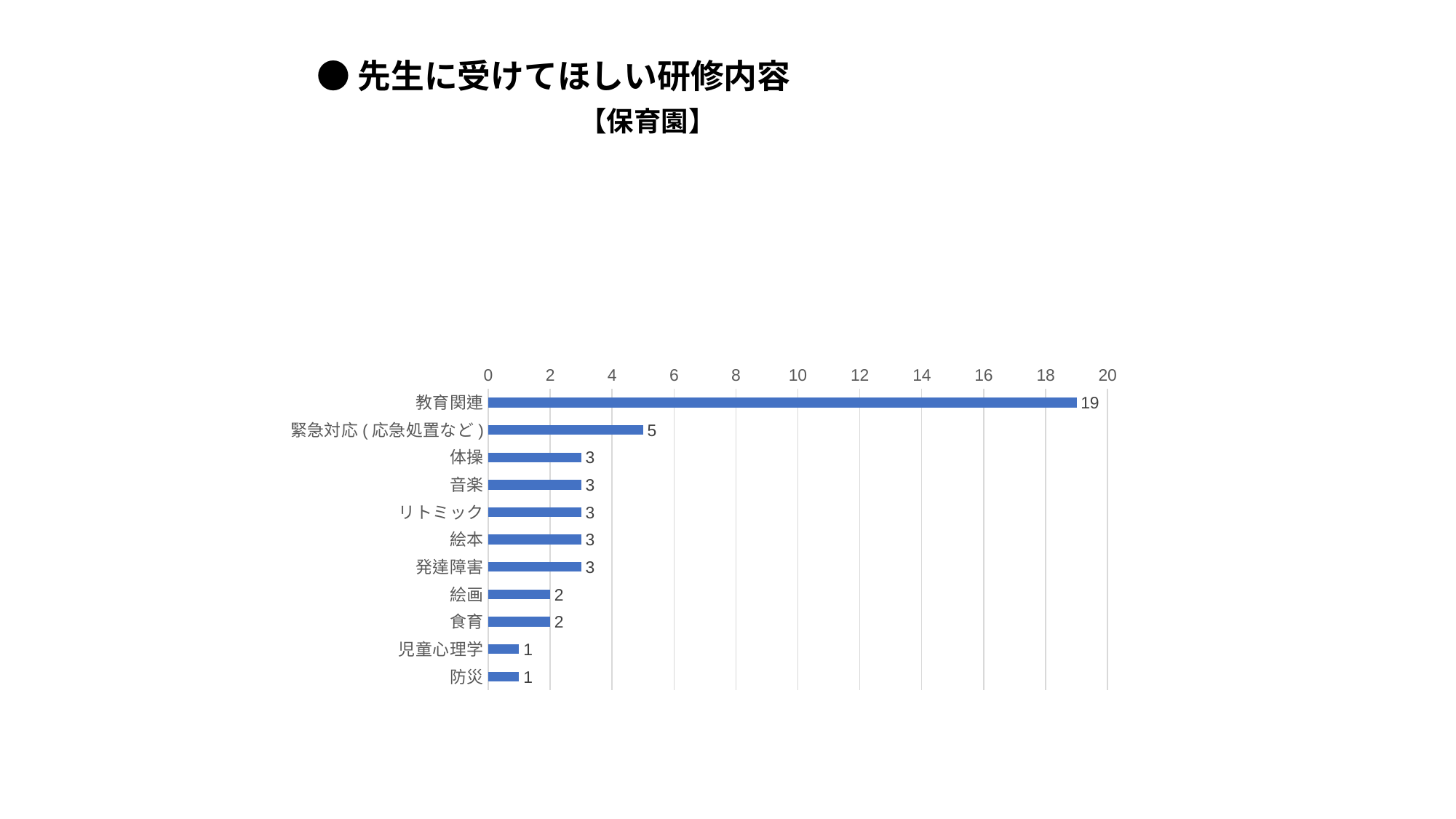

●先生に受けてほしい研修内容
【保育園】

### Chart

| Category |  |
|---|---|
| 教育関連 | 19.0 |
| 緊急対応(応急処置など) | 5.0 |
| 体操 | 3.0 |
| 音楽 | 3.0 |
| リトミック | 3.0 |
| 絵本 | 3.0 |
| 発達障害 | 3.0 |
| 絵画 | 2.0 |
| 食育 | 2.0 |
| 児童心理学 | 1.0 |
| 防災 | 1.0 |